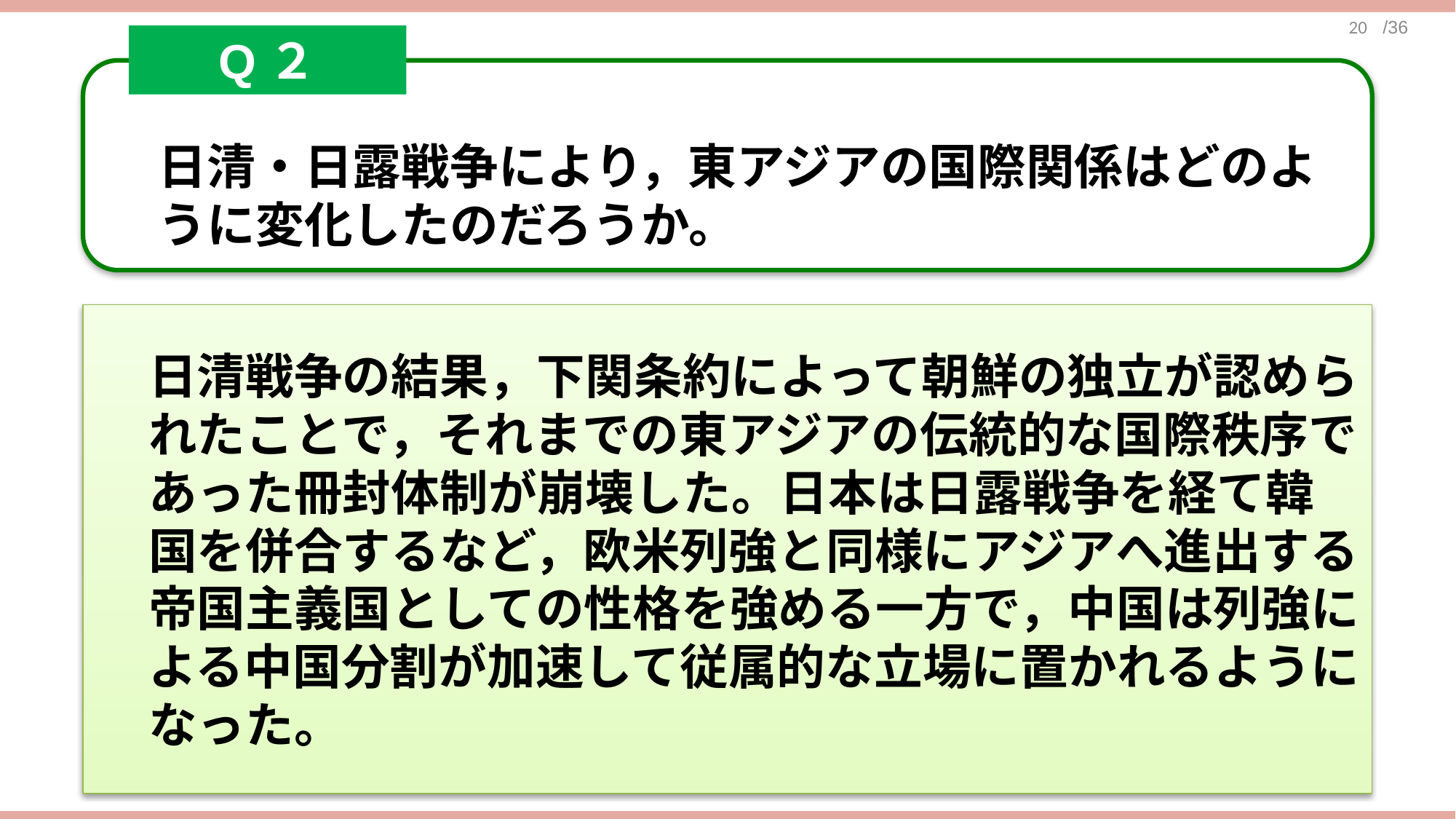

Q２

日清・日露戦争により，東アジアの国際関係はどのように変化したのだろうか。
日清戦争の結果，下関条約によって朝鮮の独立が認められたことで，それまでの東アジアの伝統的な国際秩序であった冊封体制が崩壊した。日本は日露戦争を経て韓国を併合するなど，欧米列強と同様にアジアへ進出する帝国主義国としての性格を強める一方で，中国は列強による中国分割が加速して従属的な立場に置かれるようになった。